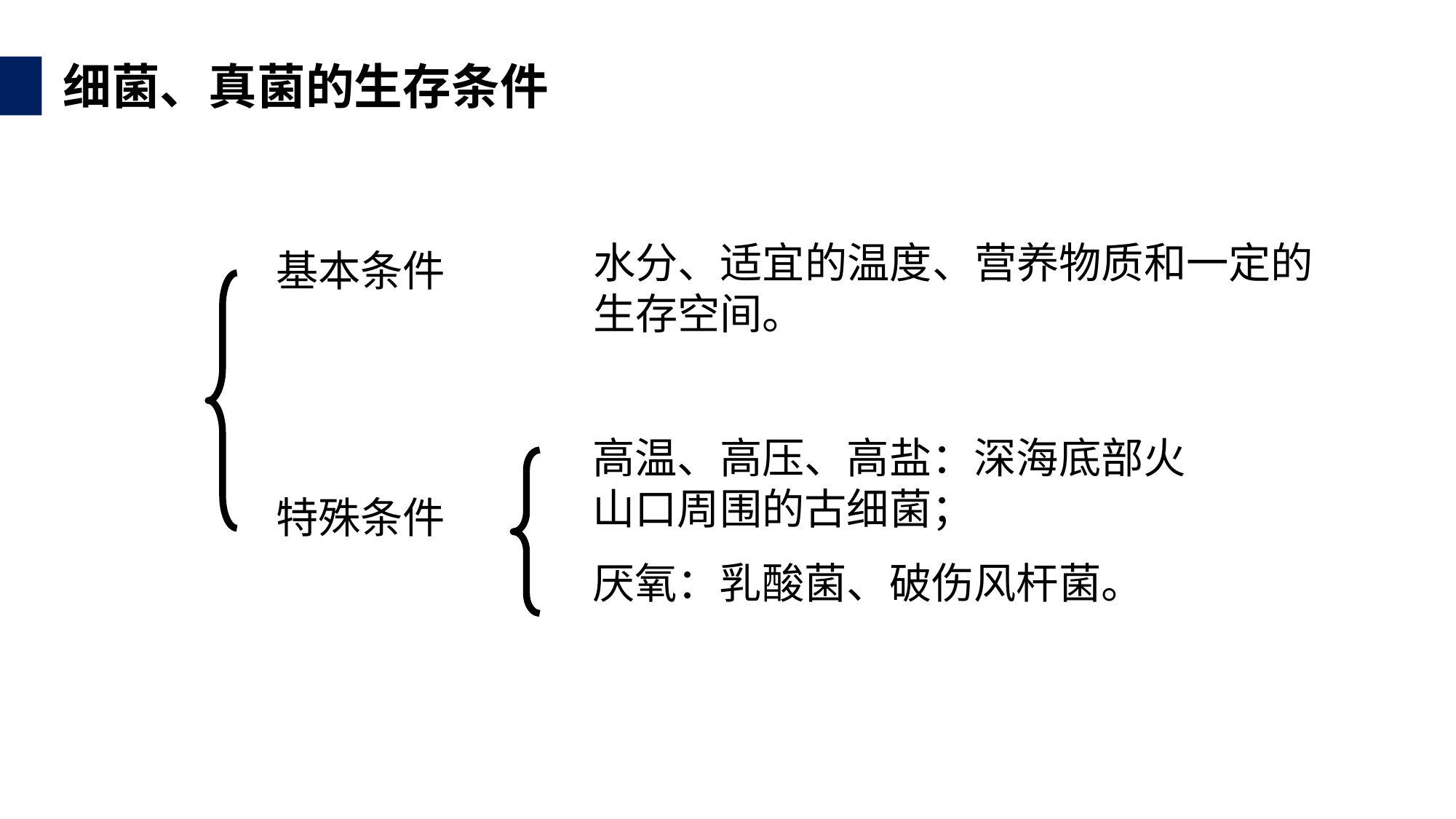

细菌、真菌的生存条件

水分、适宜的温度、营养物质和一定的生存空间。
基本条件

高温、高压、高盐：深海底部火山口周围的古细菌；

特殊条件
厌氧：乳酸菌、破伤风杆菌。